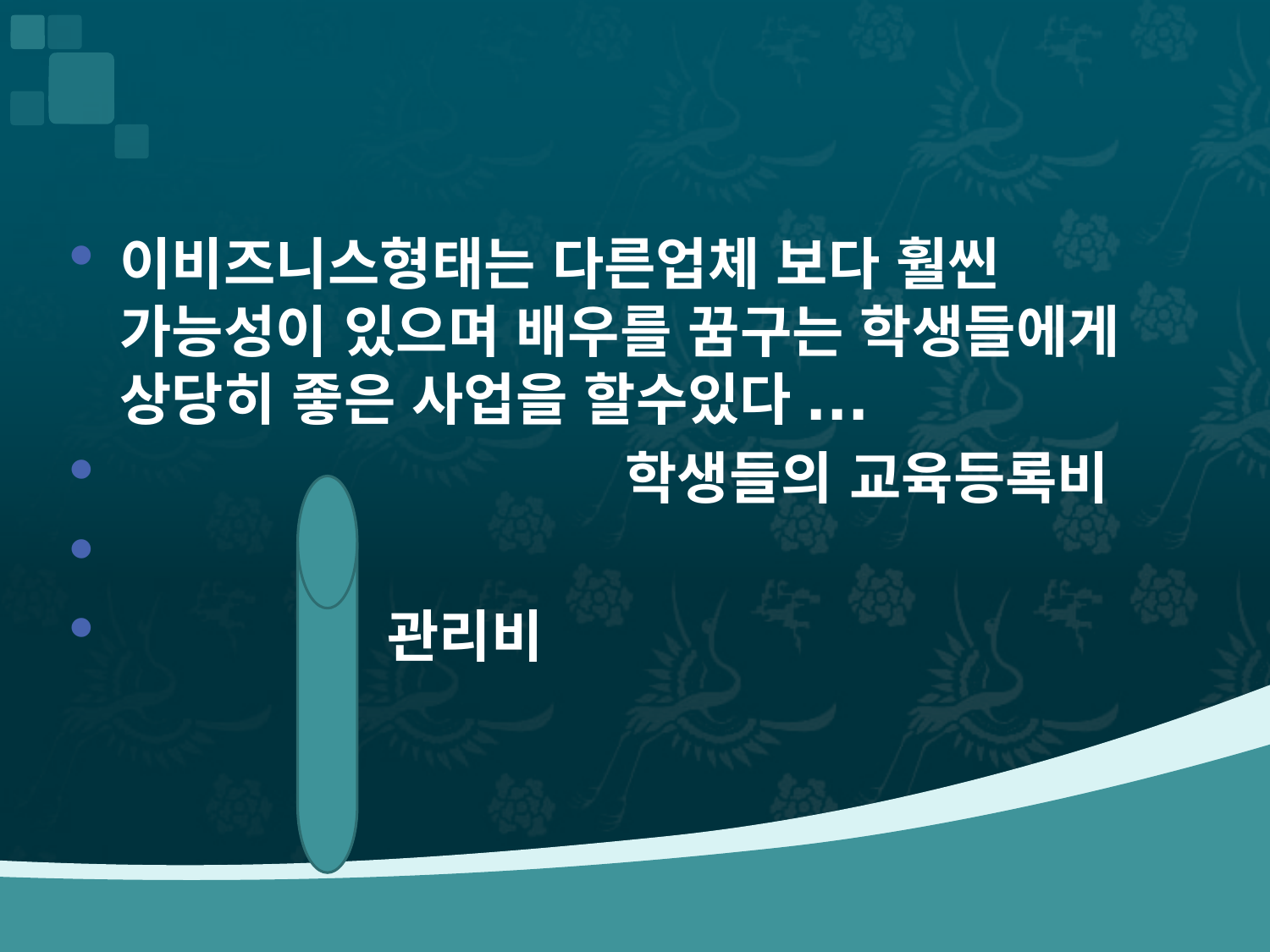

#
이비즈니스형태는 다른업체 보다 훨씬 가능성이 있으며 배우를 꿈구는 학생들에게 상당히 좋은 사업을 할수있다...
⁠                               학생들의 교육등록비
⁠
                관리비